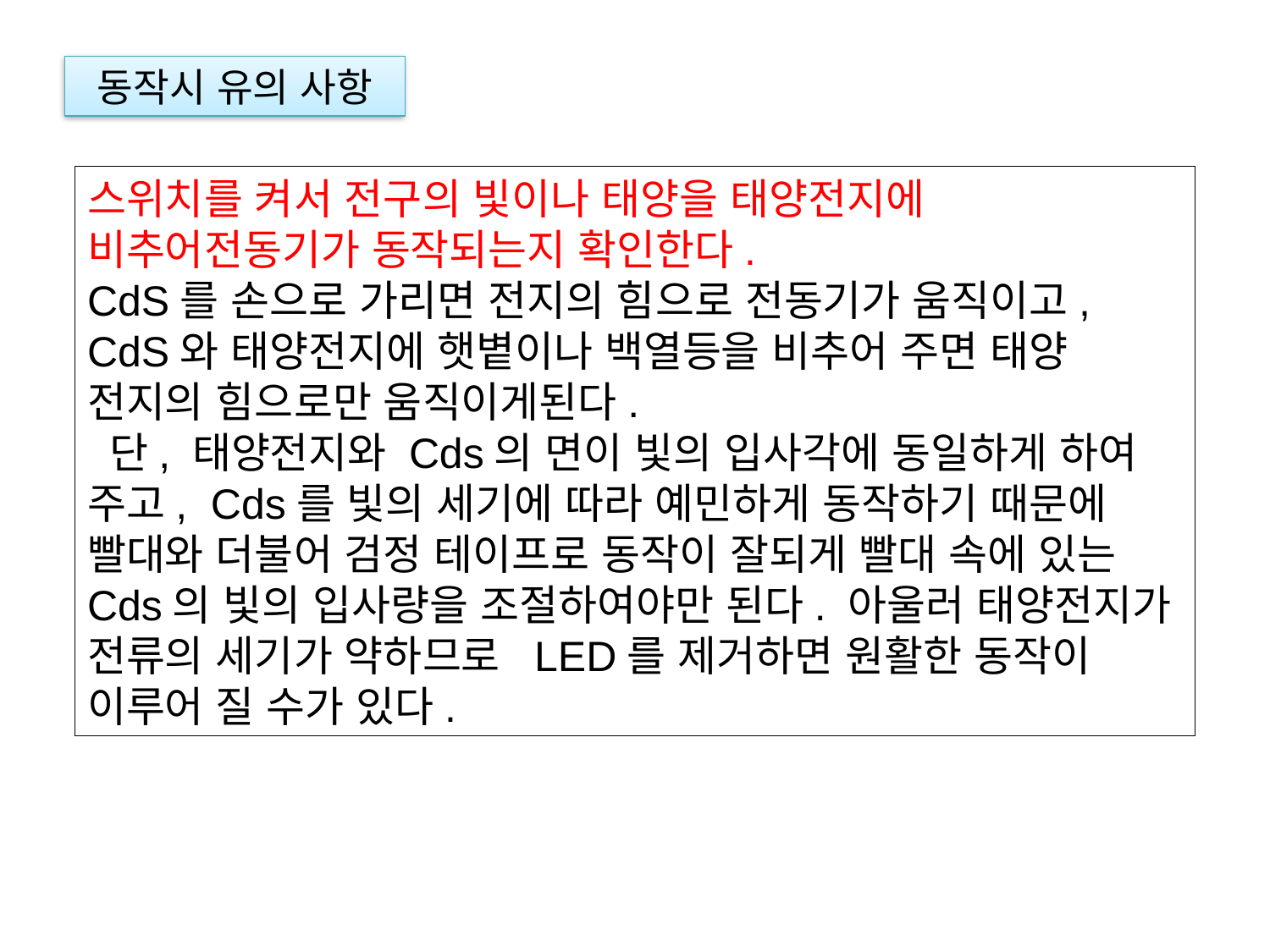

동작시 유의 사항
스위치를 켜서 전구의 빛이나 태양을 태양전지에 비추어전동기가 동작되는지 확인한다.
CdS를 손으로 가리면 전지의 힘으로 전동기가 움직이고, CdS와 태양전지에 햇볕이나 백열등을 비추어 주면 태양 전지의 힘으로만 움직이게된다.
 단, 태양전지와 Cds의 면이 빛의 입사각에 동일하게 하여 주고,  Cds를 빛의 세기에 따라 예민하게 동작하기 때문에 빨대와 더불어 검정 테이프로 동작이 잘되게 빨대 속에 있는 Cds의 빛의 입사량을 조절하여야만 된다. 아울러 태양전지가 전류의 세기가 약하므로  LED를 제거하면 원활한 동작이 이루어 질 수가 있다.